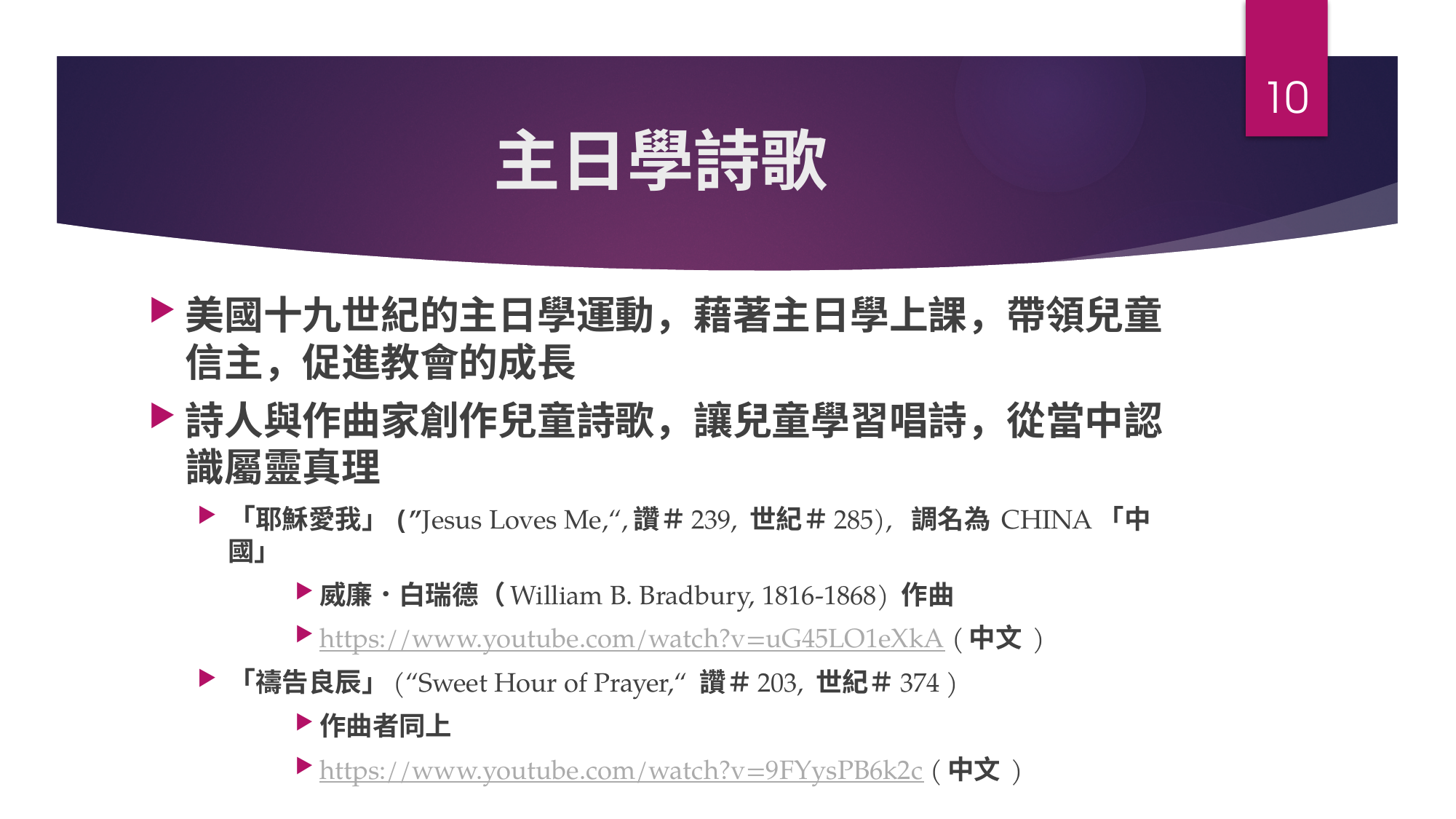

10
# 主日學詩歌
美國十九世紀的主日學運動，藉著主日學上課，帶領兒童信主，促進教會的成長
詩人與作曲家創作兒童詩歌，讓兒童學習唱詩，從當中認識屬靈真理
「耶穌愛我」(”Jesus Loves Me,“,讚＃239, 世紀＃285),  調名為 CHINA「中國」
威廉．白瑞德（William B. Bradbury, 1816-1868) 作曲
https://www.youtube.com/watch?v=uG45LO1eXkA (中文 )
「禱告良辰」(“Sweet Hour of Prayer,“ 讚＃203, 世紀＃374 )
作曲者同上
https://www.youtube.com/watch?v=9FYysPB6k2c (中文 )